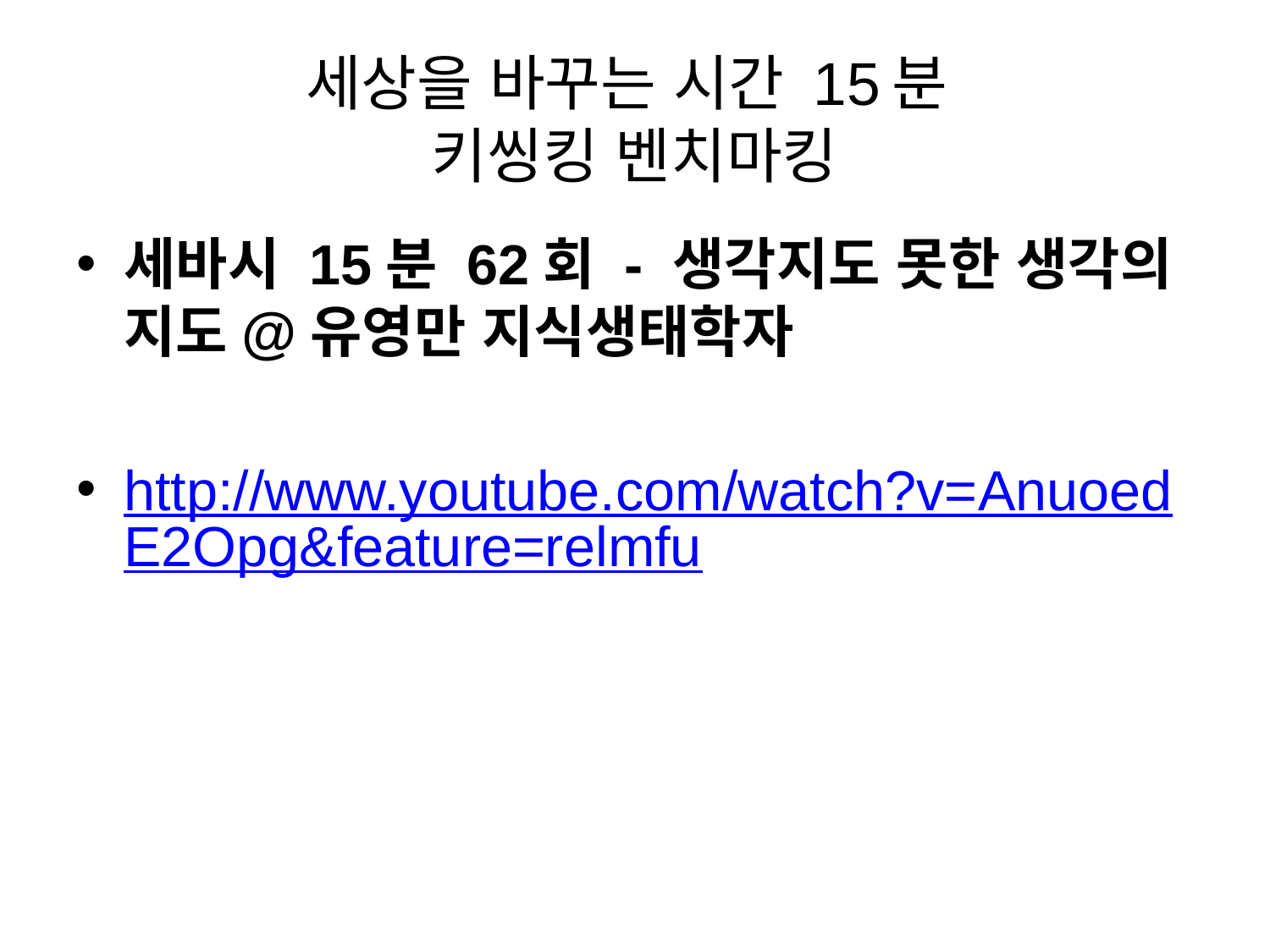

# 세상을 바꾸는 시간 15분 키씽킹 벤치마킹
세바시 15분 62회 - 생각지도 못한 생각의 지도@유영만 지식생태학자

http://www.youtube.com/watch?v=AnuoedE2Opg&feature=relmfu